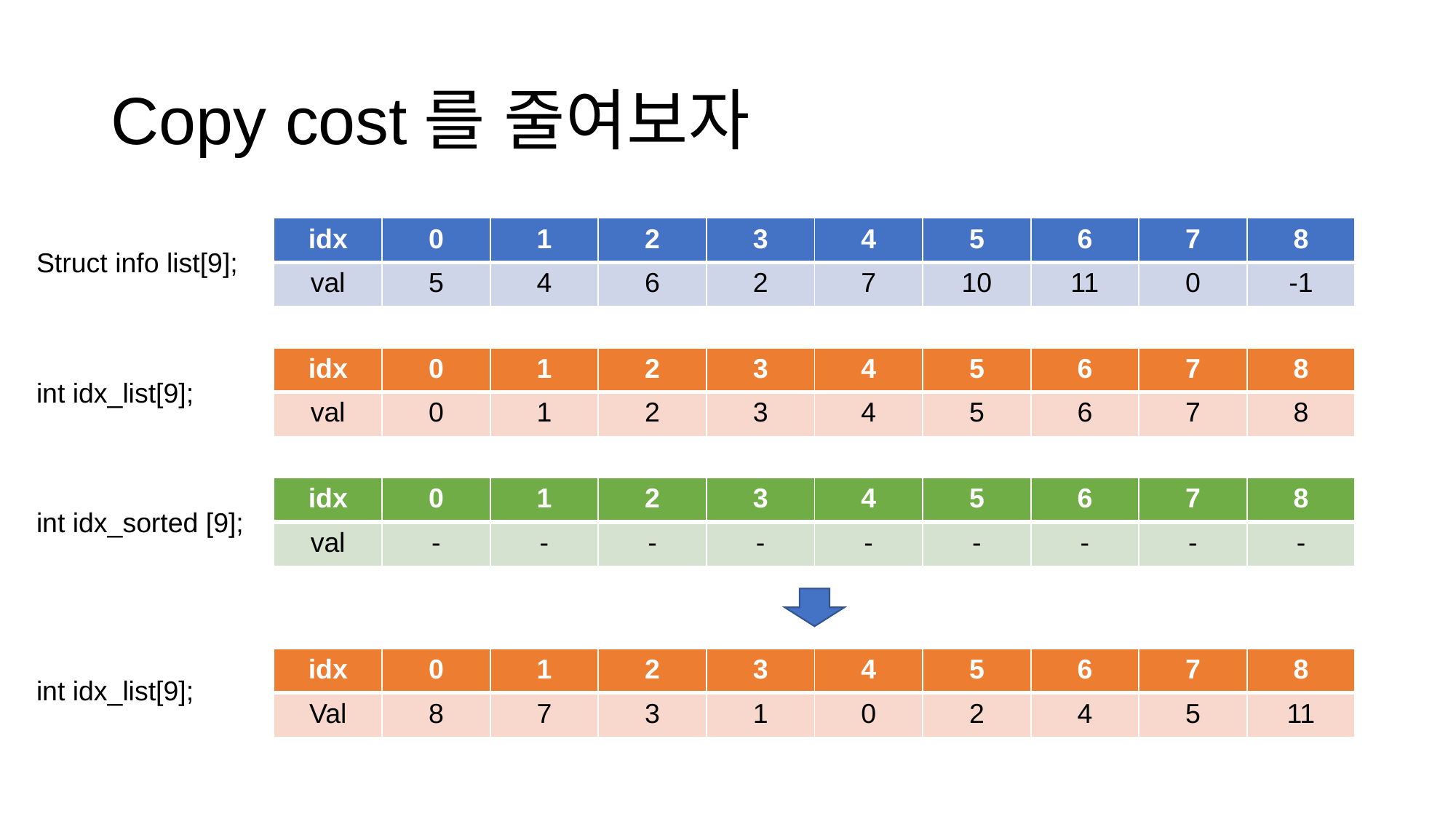

# Copy cost를 줄여보자
| idx | 0 | 1 | 2 | 3 | 4 | 5 | 6 | 7 | 8 |
| --- | --- | --- | --- | --- | --- | --- | --- | --- | --- |
| val | 5 | 4 | 6 | 2 | 7 | 10 | 11 | 0 | -1 |
Struct info list[9];
| idx | 0 | 1 | 2 | 3 | 4 | 5 | 6 | 7 | 8 |
| --- | --- | --- | --- | --- | --- | --- | --- | --- | --- |
| val | 0 | 1 | 2 | 3 | 4 | 5 | 6 | 7 | 8 |
int idx_list[9];
| idx | 0 | 1 | 2 | 3 | 4 | 5 | 6 | 7 | 8 |
| --- | --- | --- | --- | --- | --- | --- | --- | --- | --- |
| val | - | - | - | - | - | - | - | - | - |
int idx_sorted [9];

| idx | 0 | 1 | 2 | 3 | 4 | 5 | 6 | 7 | 8 |
| --- | --- | --- | --- | --- | --- | --- | --- | --- | --- |
| Val | 8 | 7 | 3 | 1 | 0 | 2 | 4 | 5 | 11 |
int idx_list[9];